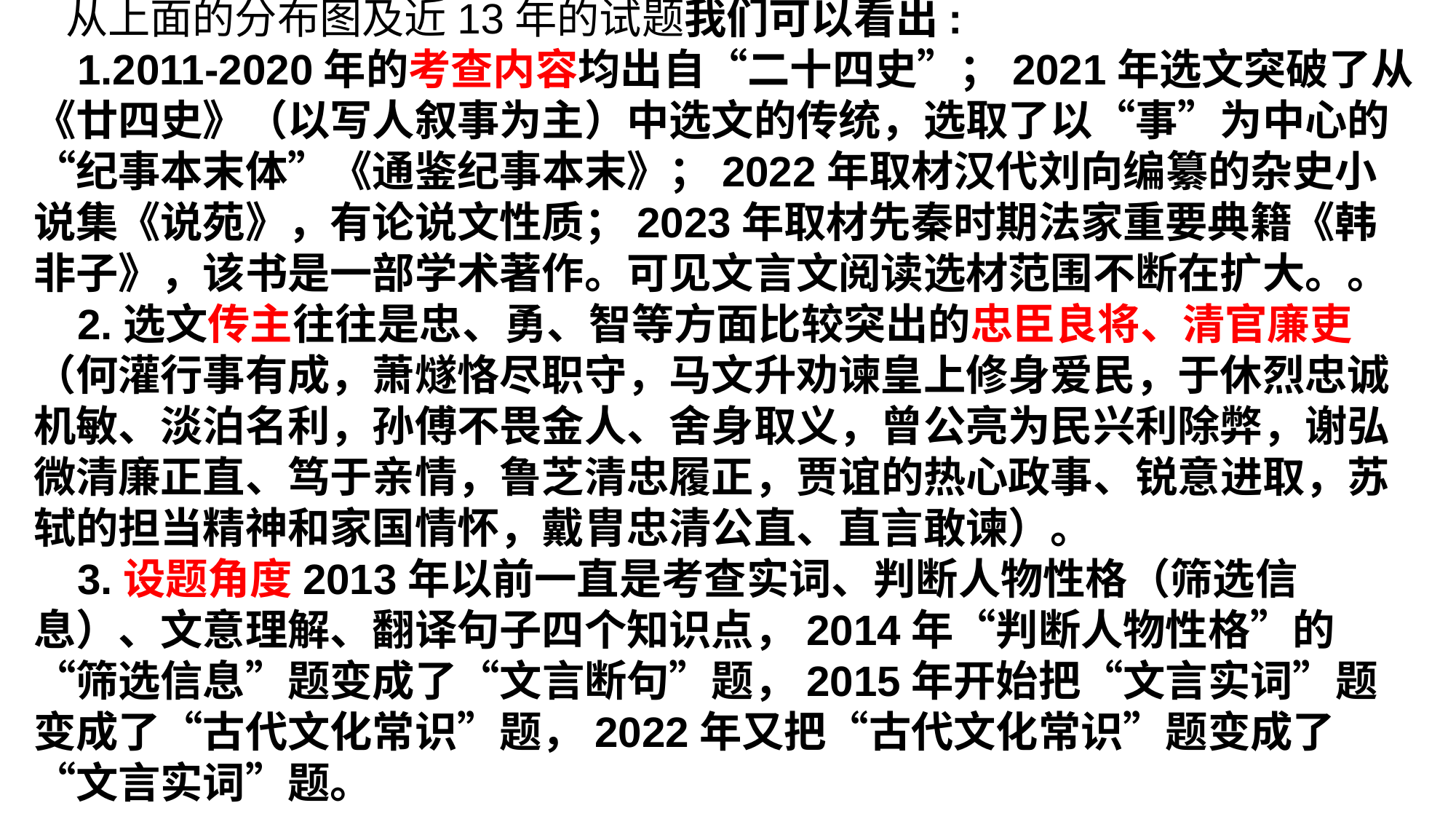

从上面的分布图及近13年的试题我们可以看出:
 1.2011-2020年的考查内容均出自“二十四史”；2021年选文突破了从《廿四史》（以写人叙事为主）中选文的传统，选取了以“事”为中心的“纪事本末体”《通鉴纪事本末》；2022年取材汉代刘向编纂的杂史小说集《说苑》，有论说文性质；2023年取材先秦时期法家重要典籍《韩非子》，该书是一部学术著作。可见文言文阅读选材范围不断在扩大。。
 2.选文传主往往是忠、勇、智等方面比较突出的忠臣良将、清官廉吏（何灌行事有成，萧燧恪尽职守，马文升劝谏皇上修身爱民，于休烈忠诚机敏、淡泊名利，孙傅不畏金人、舍身取义，曾公亮为民兴利除弊，谢弘微清廉正直、笃于亲情，鲁芝清忠履正，贾谊的热心政事、锐意进取，苏轼的担当精神和家国情怀，戴胄忠清公直、直言敢谏）。
 3.设题角度2013年以前一直是考查实词、判断人物性格（筛选信息）、文意理解、翻译句子四个知识点，2014年“判断人物性格”的“筛选信息”题变成了“文言断句”题，2015年开始把“文言实词”题变成了“古代文化常识”题，2022年又把“古代文化常识”题变成了“文言实词”题。